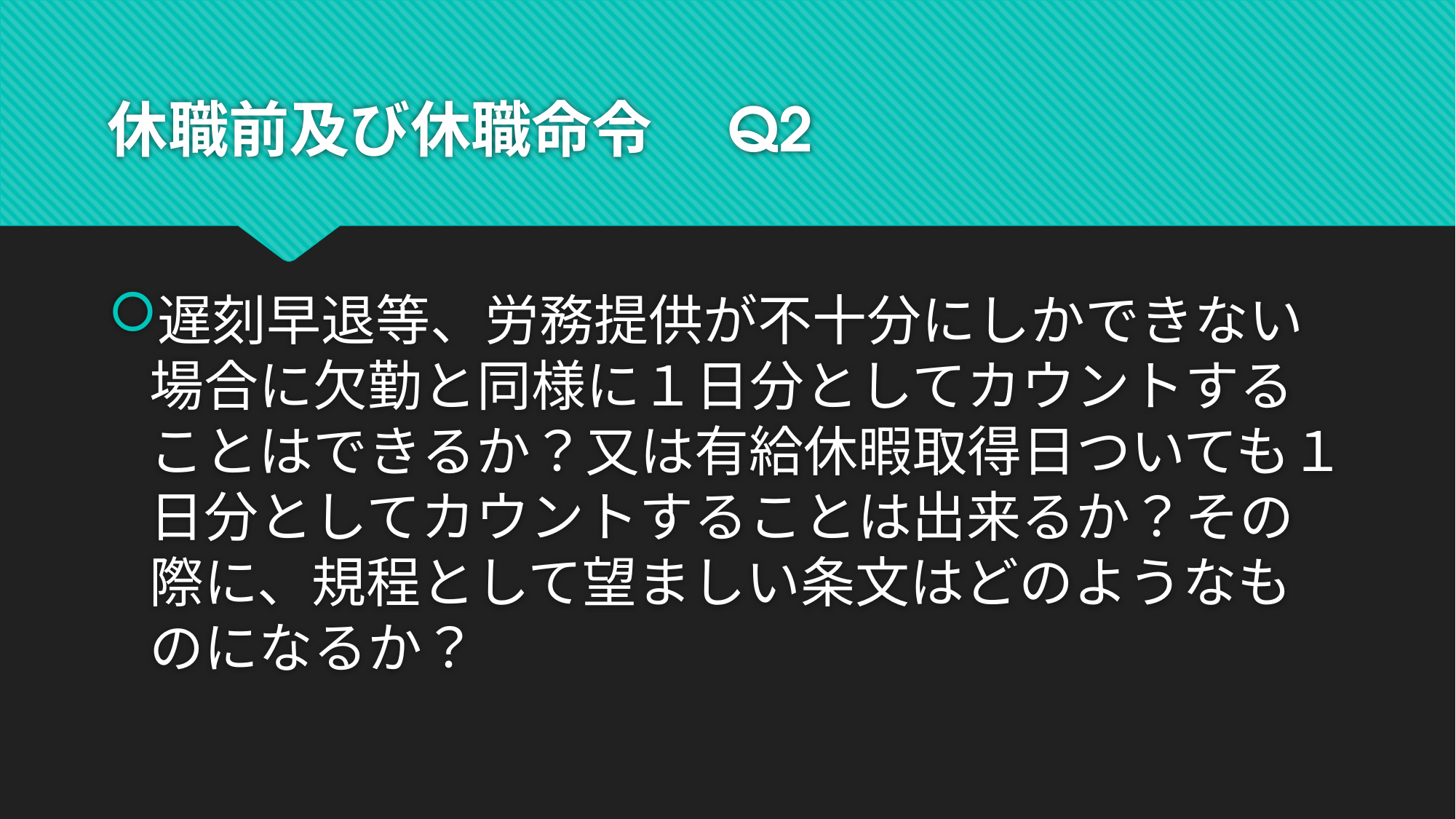

# 休職前及び休職命令　Q2
遅刻早退等、労務提供が不十分にしかできない場合に欠勤と同様に１日分としてカウントすることはできるか？又は有給休暇取得日ついても１日分としてカウントすることは出来るか？その際に、規程として望ましい条文はどのようなものになるか？